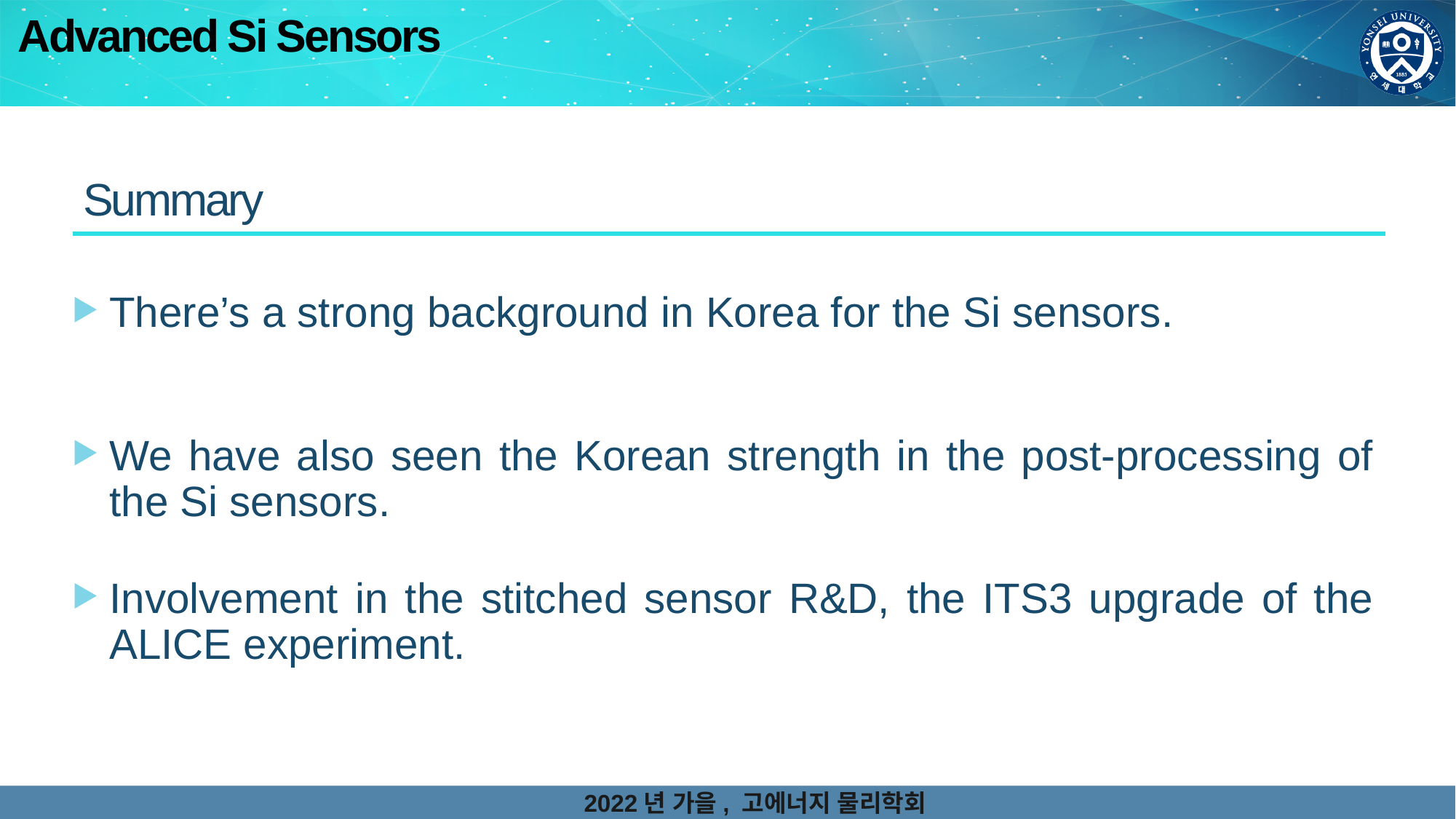

Advanced Si Sensors
Summary
There’s a strong background in Korea for the Si sensors.
We have also seen the Korean strength in the post-processing of the Si sensors.
Involvement in the stitched sensor R&D, the ITS3 upgrade of the ALICE experiment.
2022년 가을, 고에너지 물리학회